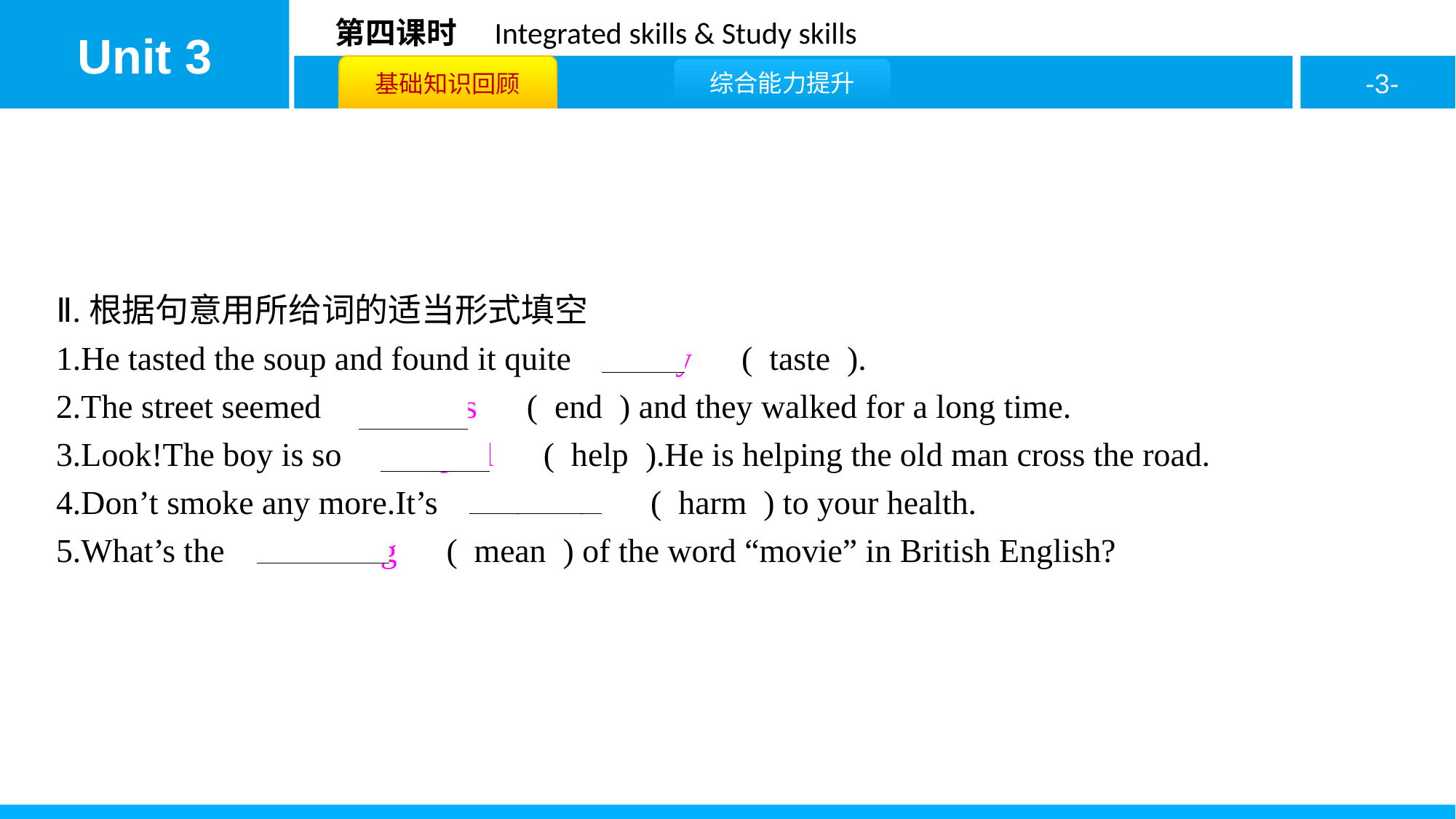

Ⅱ.根据句意用所给词的适当形式填空
1.He tasted the soup and found it quite 　tasty　(  taste  ).
2.The street seemed 　endless　(  end  ) and they walked for a long time.
3.Look!The boy is so 　helpful　(  help  ).He is helping the old man cross the road.
4.Don’t smoke any more.It’s 　harmful　(  harm  ) to your health.
5.What’s the 　meaning　(  mean  ) of the word “movie” in British English?